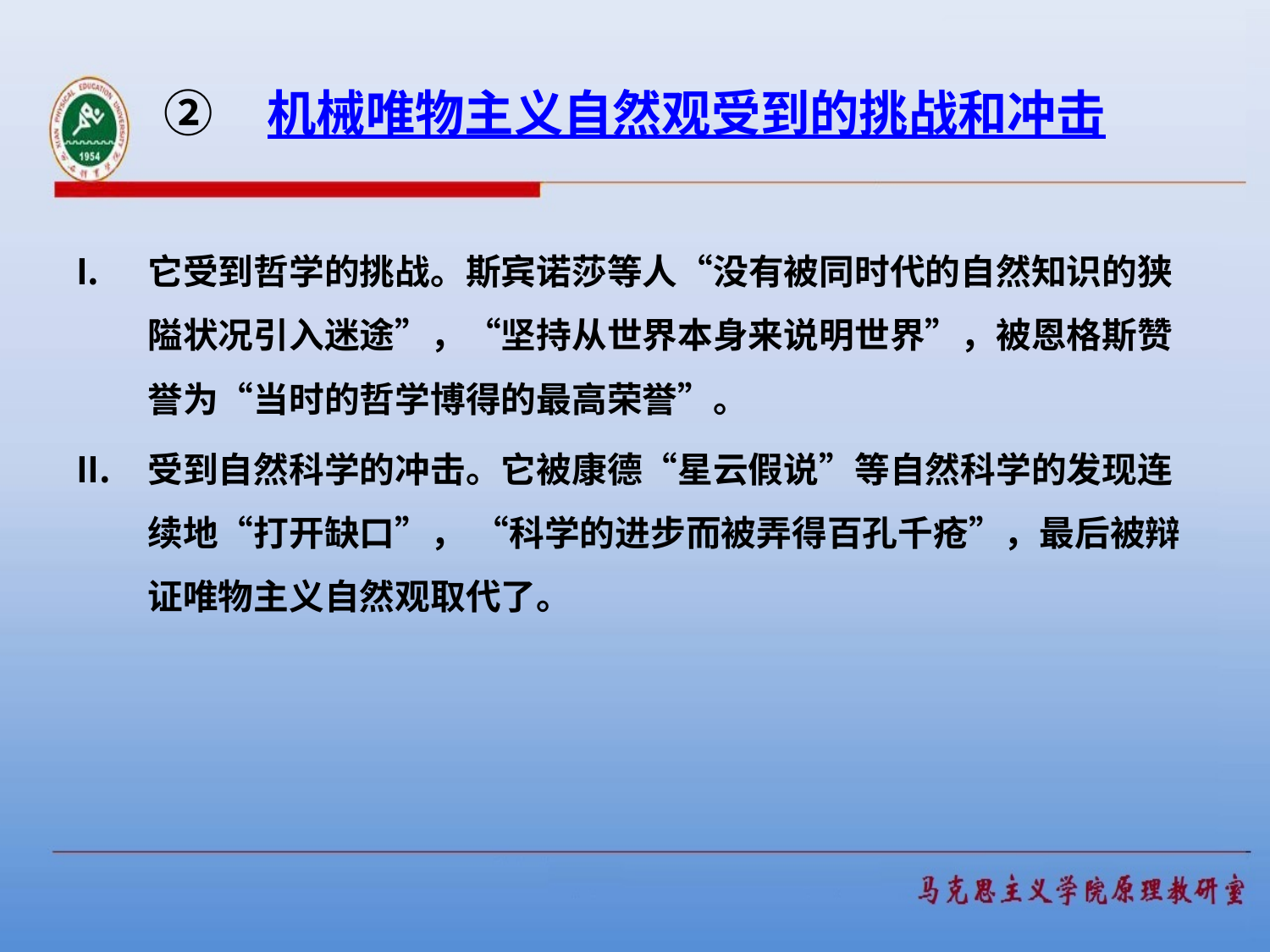

# 机械唯物主义自然观受到的挑战和冲击
它受到哲学的挑战。斯宾诺莎等人“没有被同时代的自然知识的狭隘状况引入迷途”，“坚持从世界本身来说明世界”，被恩格斯赞誉为“当时的哲学博得的最高荣誉”。
受到自然科学的冲击。它被康德“星云假说”等自然科学的发现连续地“打开缺口”， “科学的进步而被弄得百孔千疮”，最后被辩证唯物主义自然观取代了。